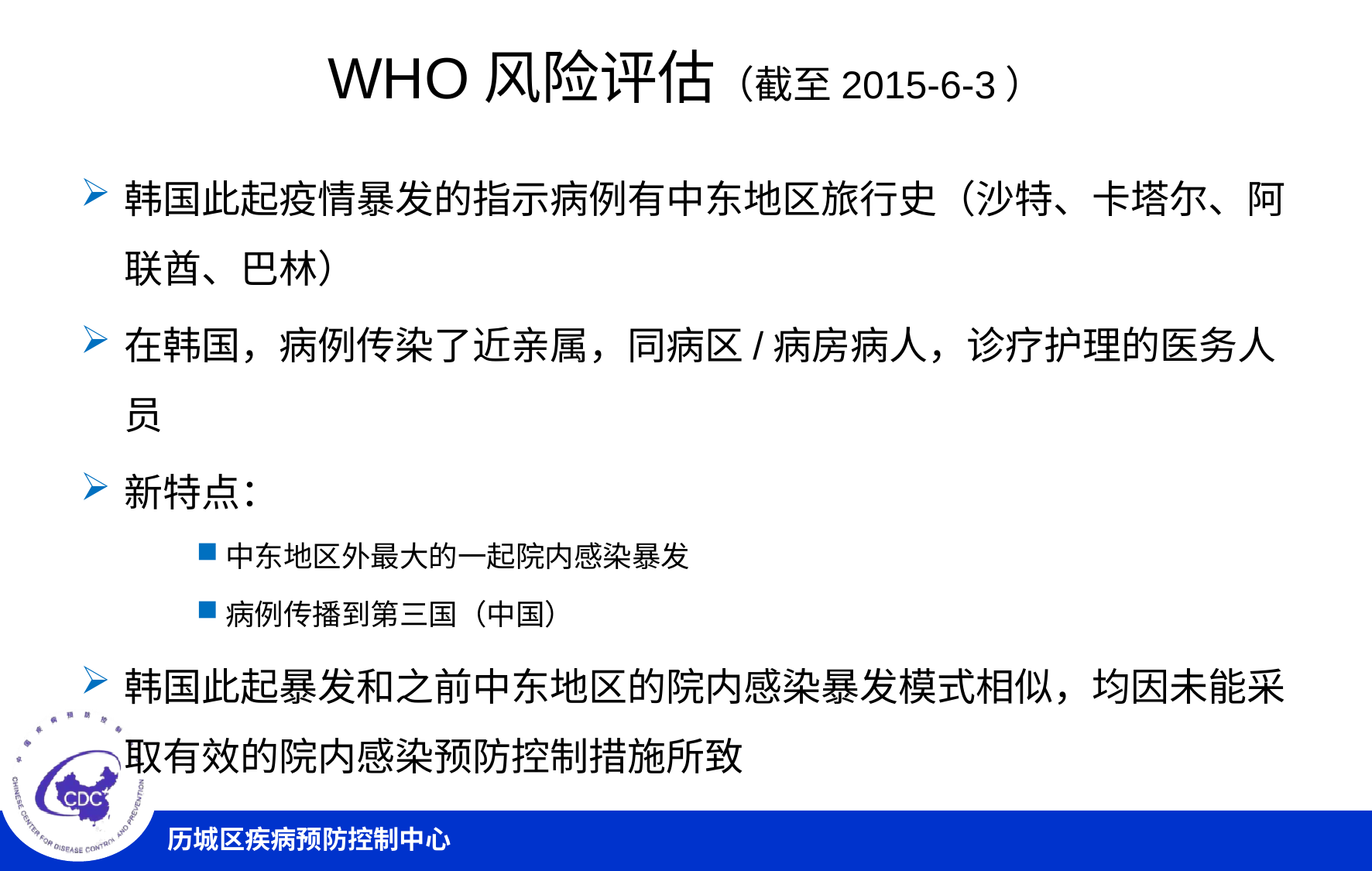

# WHO风险评估（截至2015-6-3）
韩国此起疫情暴发的指示病例有中东地区旅行史（沙特、卡塔尔、阿联酋、巴林）
在韩国，病例传染了近亲属，同病区/病房病人，诊疗护理的医务人员
新特点：
中东地区外最大的一起院内感染暴发
病例传播到第三国（中国）
韩国此起暴发和之前中东地区的院内感染暴发模式相似，均因未能采取有效的院内感染预防控制措施所致